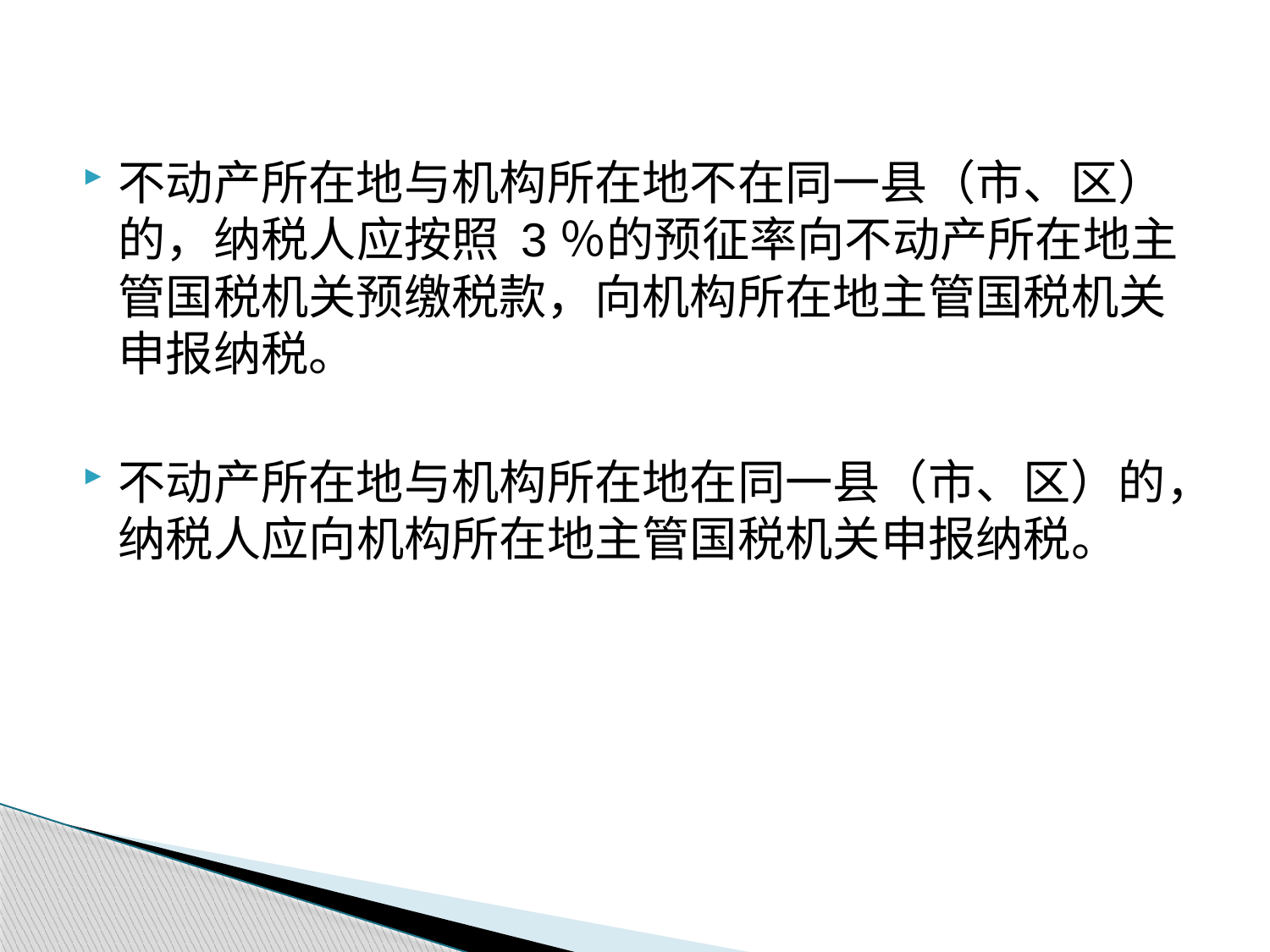

不动产所在地与机构所在地不在同一县（市、区）的，纳税人应按照 3％的预征率向不动产所在地主管国税机关预缴税款，向机构所在地主管国税机关申报纳税。

不动产所在地与机构所在地在同一县（市、区）的，纳税人应向机构所在地主管国税机关申报纳税。